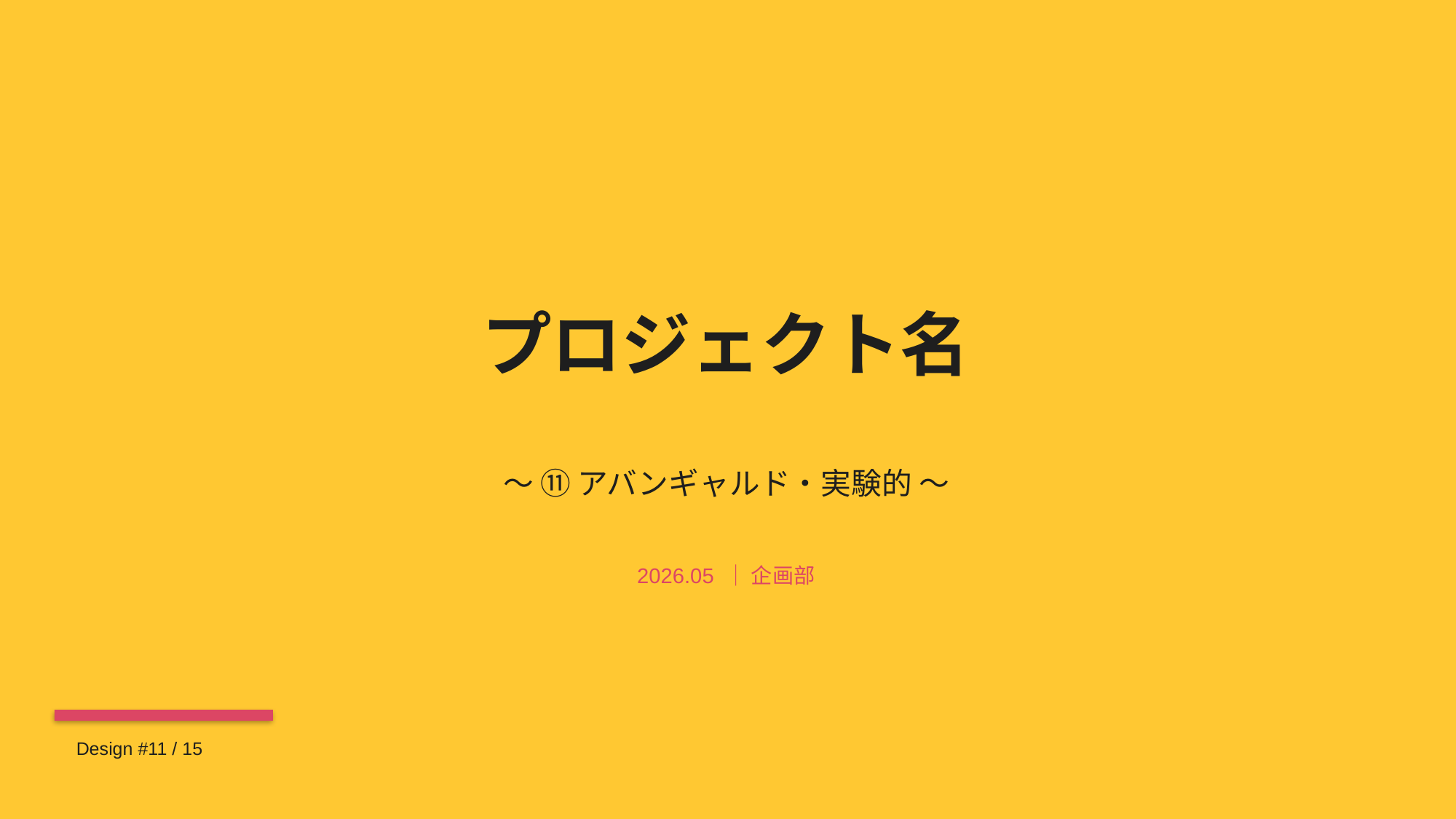

プロジェクト名
〜 ⑪ アバンギャルド・実験的 〜
2026.05 ｜ 企画部

Design #11 / 15